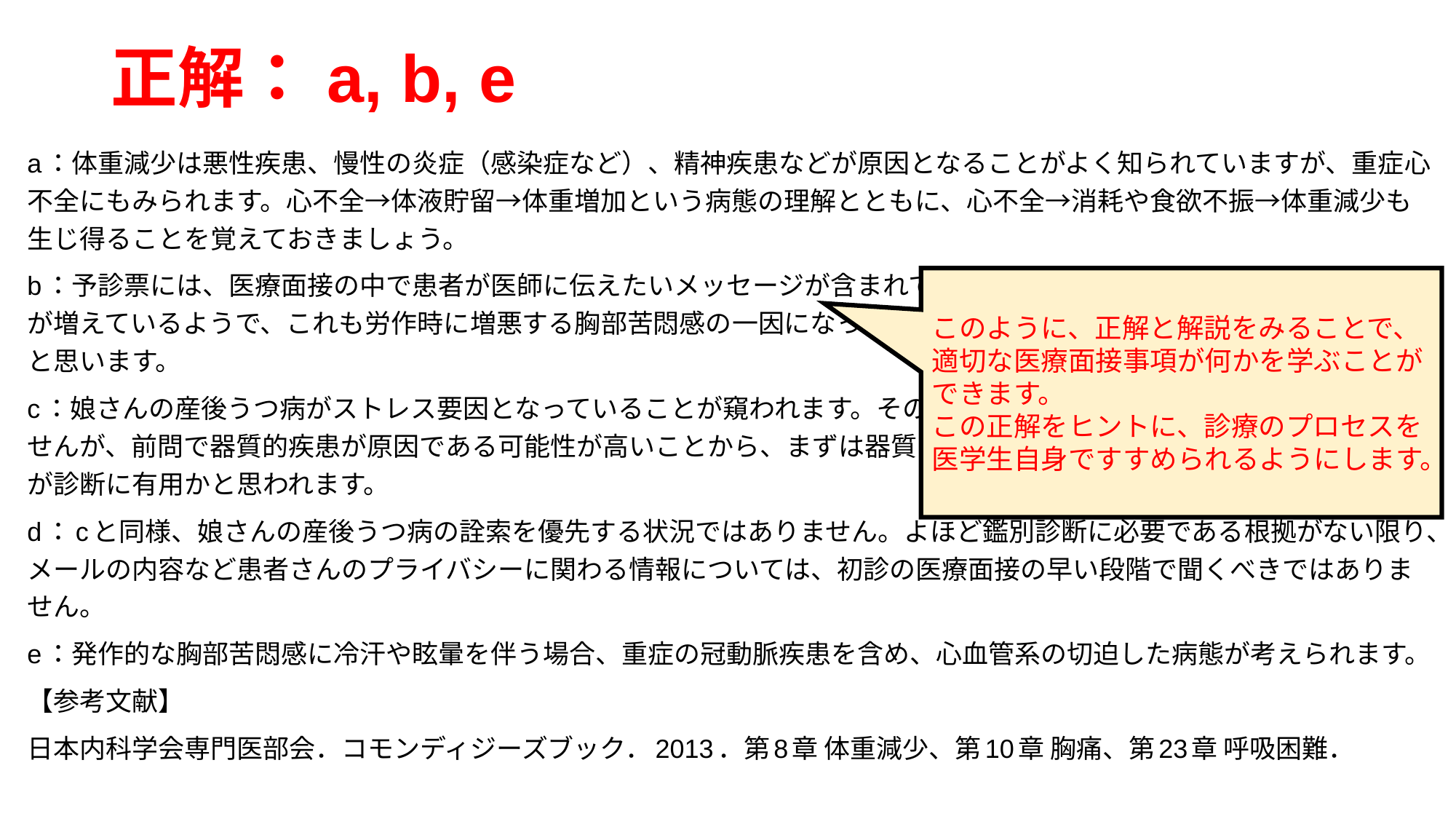

# 正解：a, b, e
a：体重減少は悪性疾患、慢性の炎症（感染症など）、精神疾患などが原因となることがよく知られていますが、重症心不全にもみられます。心不全→体液貯留→体重増加という病態の理解とともに、心不全→消耗や食欲不振→体重減少も生じ得ることを覚えておきましょう。
b：予診票には、医療面接の中で患者が医師に伝えたいメッセージが含まれている場合があります。ストレスで喫煙本数が増えているようで、これも労作時に増悪する胸部苦悶感の一因になっている可能性があり、詳しく問診してもよいかと思います。
c：娘さんの産後うつ病がストレス要因となっていることが窺われます。そのことを深く掘り下げること自体は否定しませんが、前問で器質的疾患が原因である可能性が高いことから、まずは器質的疾患の鑑別を念頭とした閉じられた質問が診断に有用かと思われます。
d：cと同様、娘さんの産後うつ病の詮索を優先する状況ではありません。よほど鑑別診断に必要である根拠がない限り、メールの内容など患者さんのプライバシーに関わる情報については、初診の医療面接の早い段階で聞くべきではありません。
e：発作的な胸部苦悶感に冷汗や眩暈を伴う場合、重症の冠動脈疾患を含め、心血管系の切迫した病態が考えられます。
【参考文献】
日本内科学会専門医部会．コモンディジーズブック．2013．第8章 体重減少、第10章 胸痛、第23章 呼吸困難．
このように、正解と解説をみることで、適切な医療面接事項が何かを学ぶことができます。
この正解をヒントに、診療のプロセスを医学生自身ですすめられるようにします。